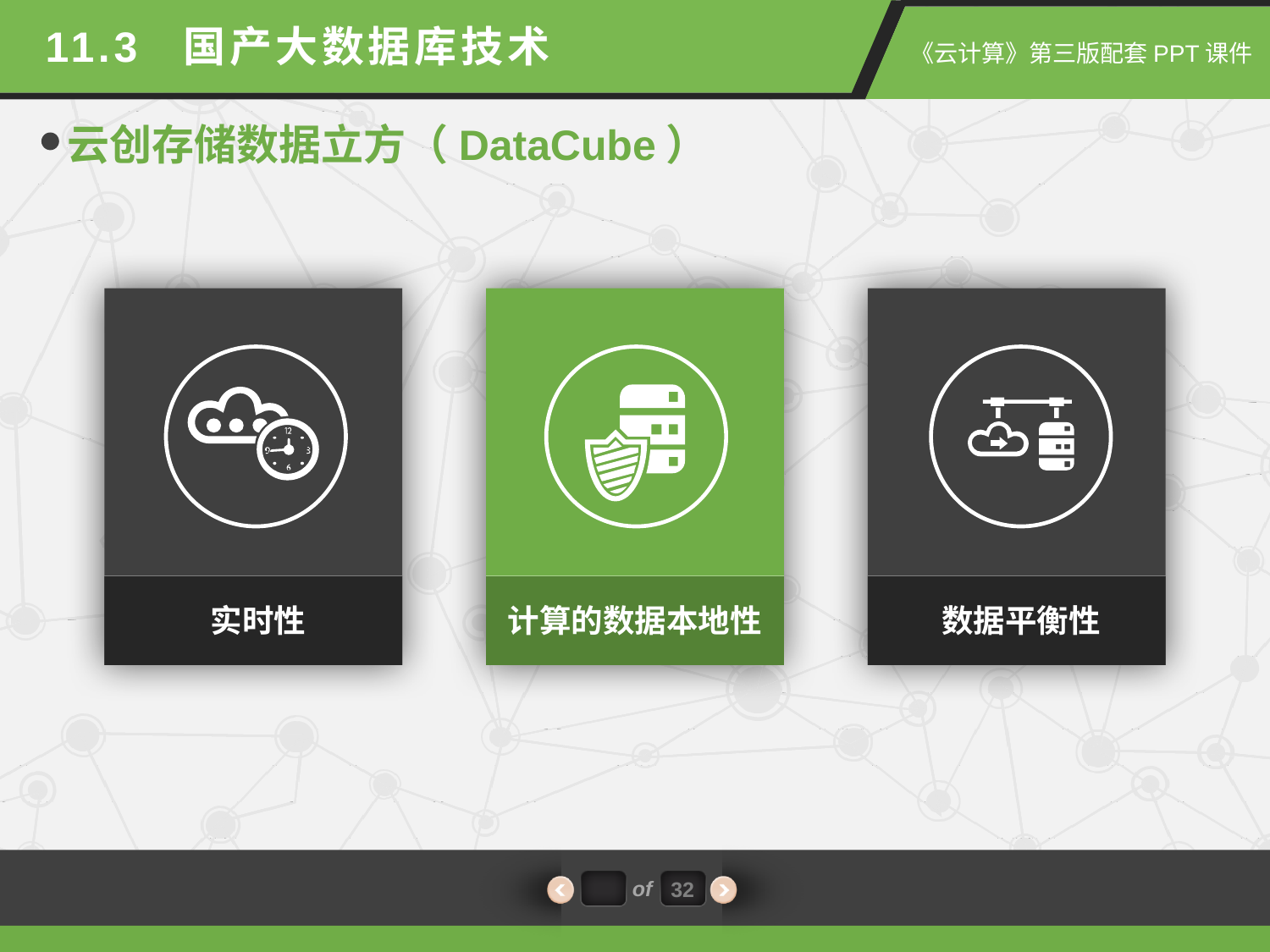

11.3  国产大数据库技术
云创存储数据立方（DataCube）

实时性
数据平衡性
计算的数据本地性
17